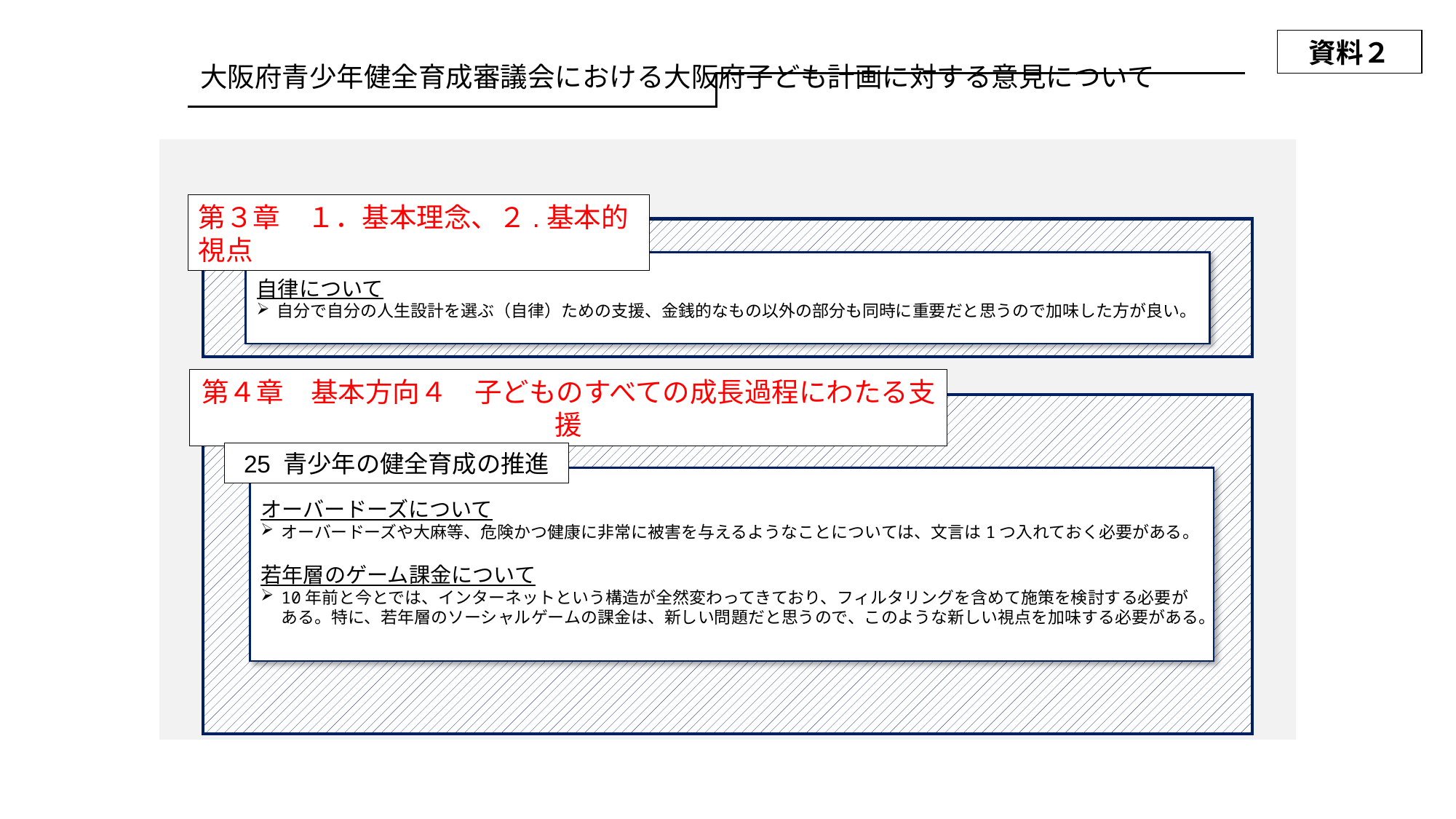

資料２
大阪府青少年健全育成審議会における大阪府子ども計画に対する意見について

第３章　１．基本理念、２.基本的視点

自律について
自分で自分の人生設計を選ぶ（自律）ための支援、金銭的なもの以外の部分も同時に重要だと思うので加味した方が良い。
第４章　基本方向４　子どものすべての成長過程にわたる支援

25 青少年の健全育成の推進

オーバードーズについて
オーバードーズや大麻等、危険かつ健康に非常に被害を与えるようなことについては、文言は1つ入れておく必要がある。

若年層のゲーム課金について
10年前と今とでは、インターネットという構造が全然変わってきており、フィルタリングを含めて施策を検討する必要がある。特に、若年層のソーシャルゲームの課金は、新しい問題だと思うので、このような新しい視点を加味する必要がある。